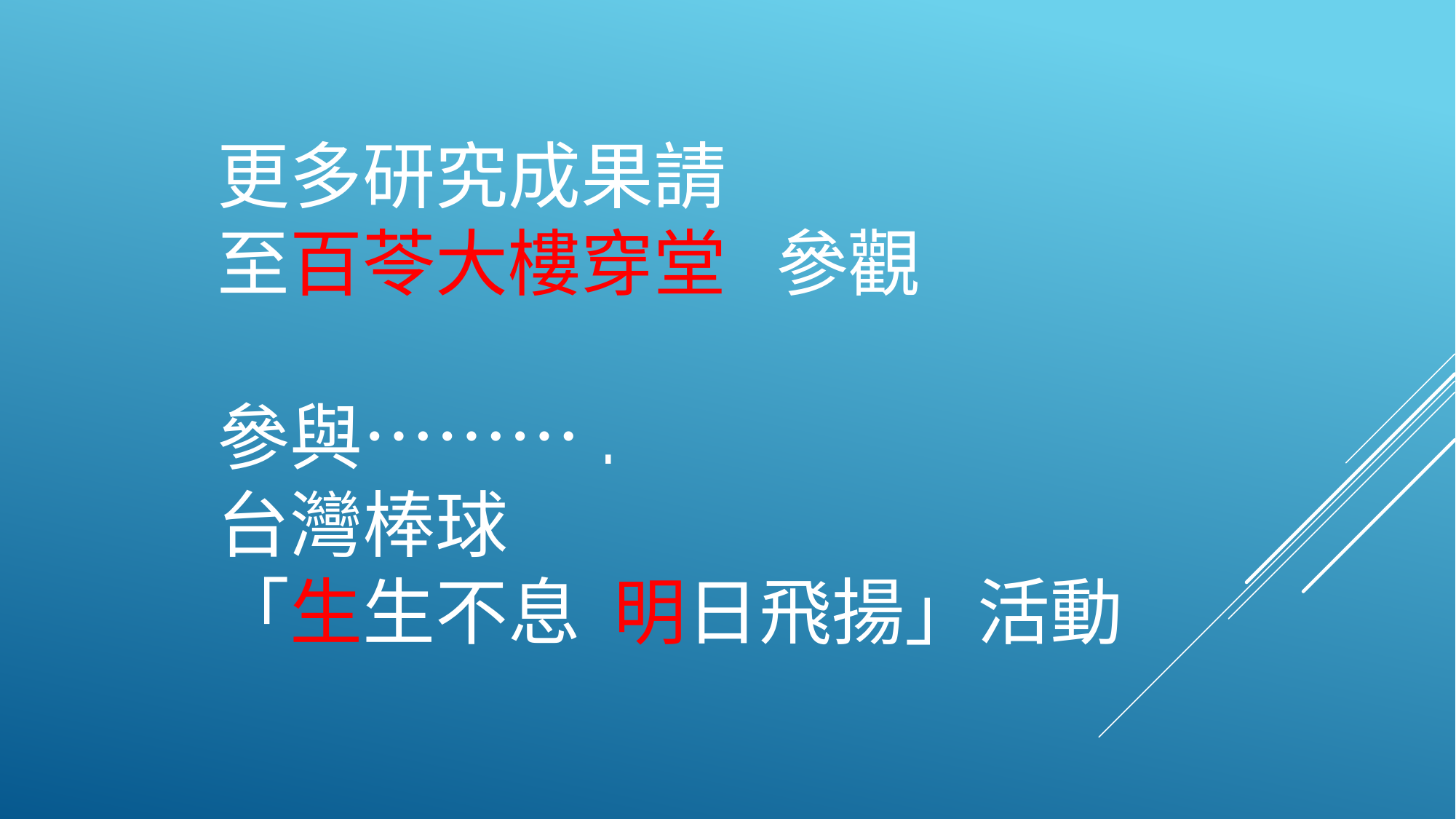

更多研究成果請
至百苓大樓穿堂   參觀

參與……….
台灣棒球
「生生不息  明日飛揚」活動